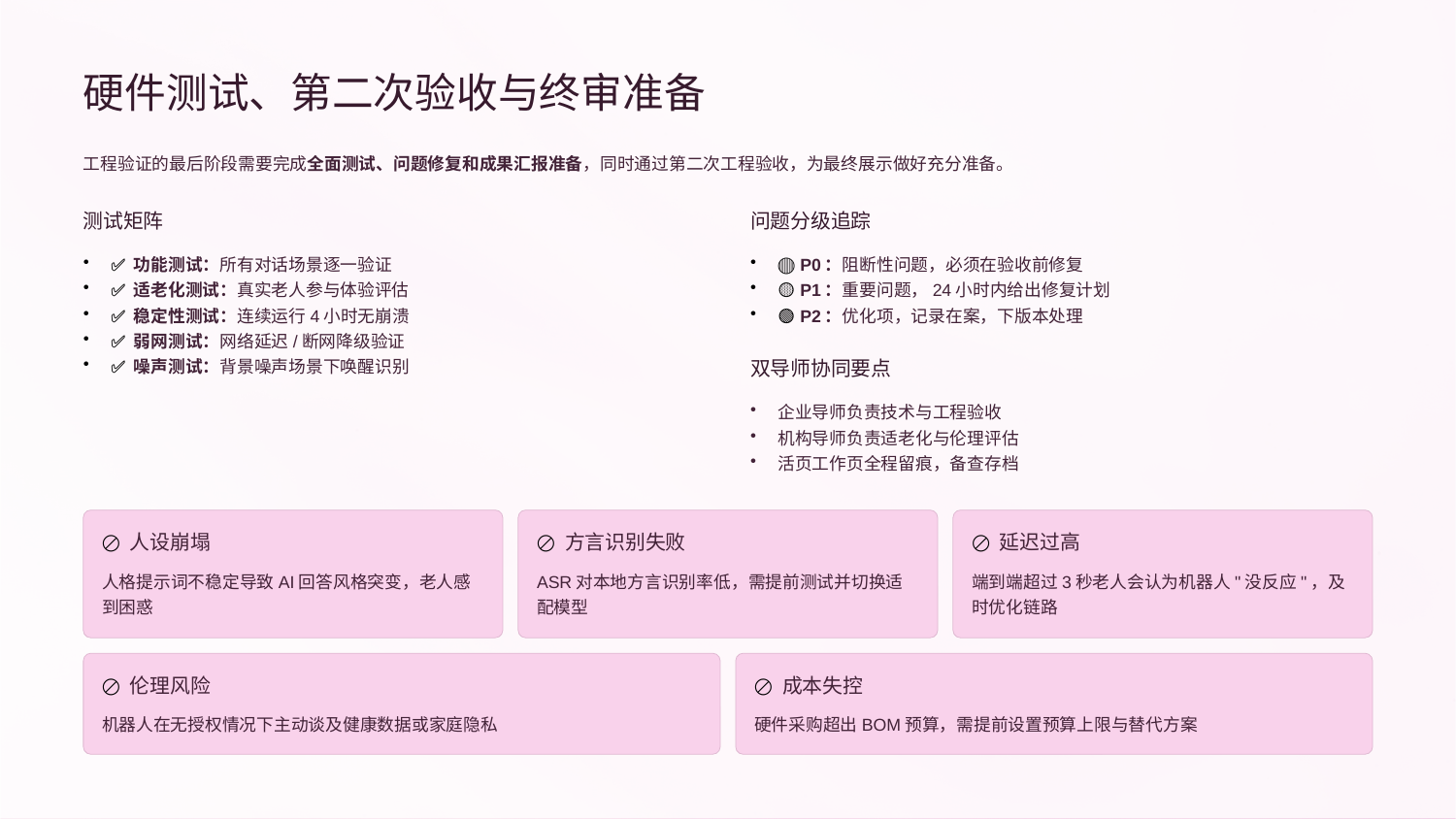

硬件测试、第二次验收与终审准备
工程验证的最后阶段需要完成全面测试、问题修复和成果汇报准备，同时通过第二次工程验收，为最终展示做好充分准备。
测试矩阵
问题分级追踪
✅ 功能测试：所有对话场景逐一验证
✅ 适老化测试：真实老人参与体验评估
✅ 稳定性测试：连续运行4小时无崩溃
✅ 弱网测试：网络延迟/断网降级验证
✅ 噪声测试：背景噪声场景下唤醒识别
🔴 P0：阻断性问题，必须在验收前修复
🟡 P1：重要问题，24小时内给出修复计划
🟢 P2：优化项，记录在案，下版本处理
双导师协同要点
企业导师负责技术与工程验收
机构导师负责适老化与伦理评估
活页工作页全程留痕，备查存档

🚫 人设崩塌
🚫 方言识别失败
🚫 延迟过高
人格提示词不稳定导致AI回答风格突变，老人感到困惑
ASR对本地方言识别率低，需提前测试并切换适配模型
端到端超过3秒老人会认为机器人"没反应"，及时优化链路

🚫 伦理风险
🚫 成本失控
机器人在无授权情况下主动谈及健康数据或家庭隐私
硬件采购超出BOM预算，需提前设置预算上限与替代方案